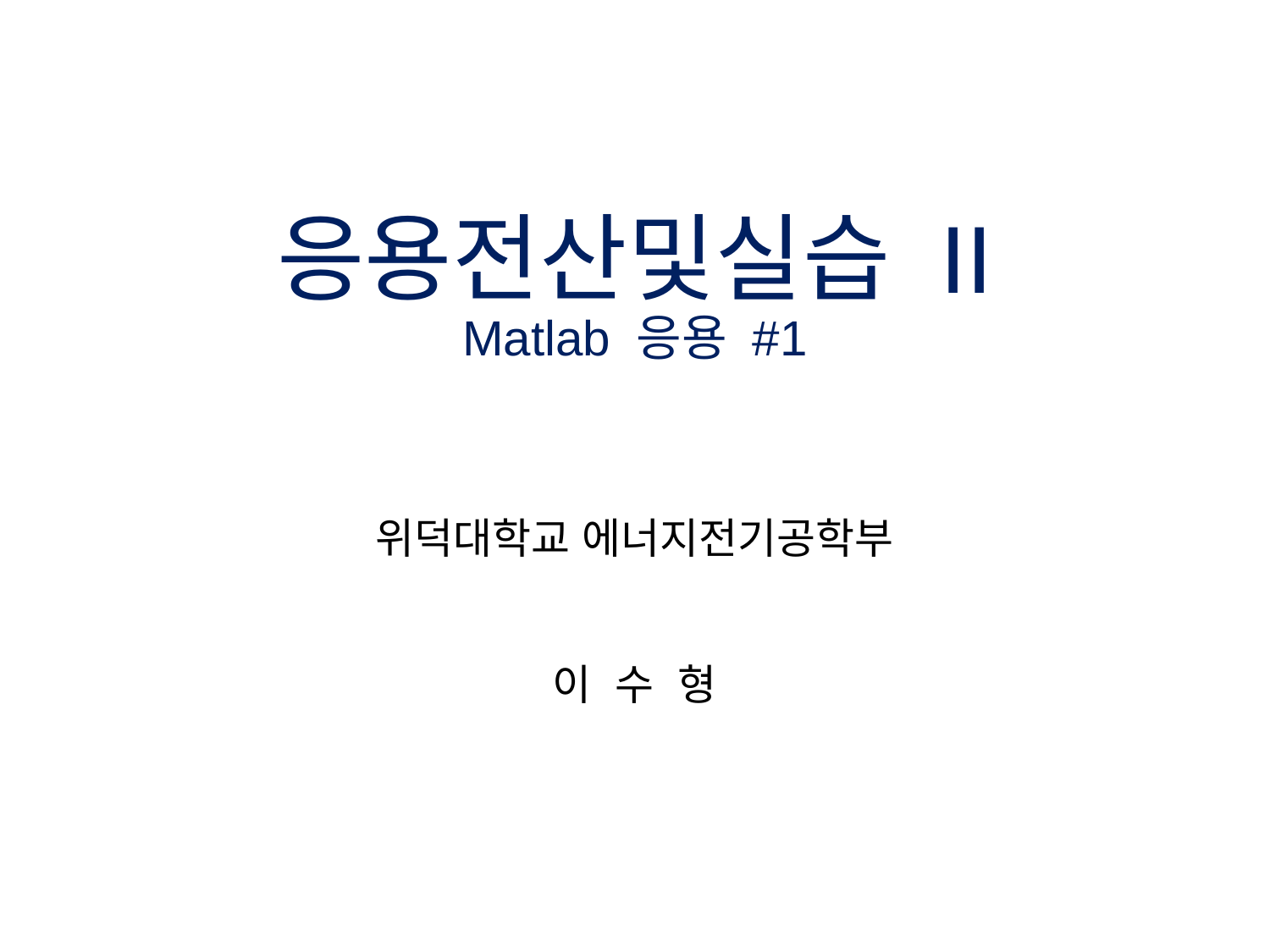

# 응용전산및실습 II Matlab 응용 #1
위덕대학교 에너지전기공학부

이  수  형